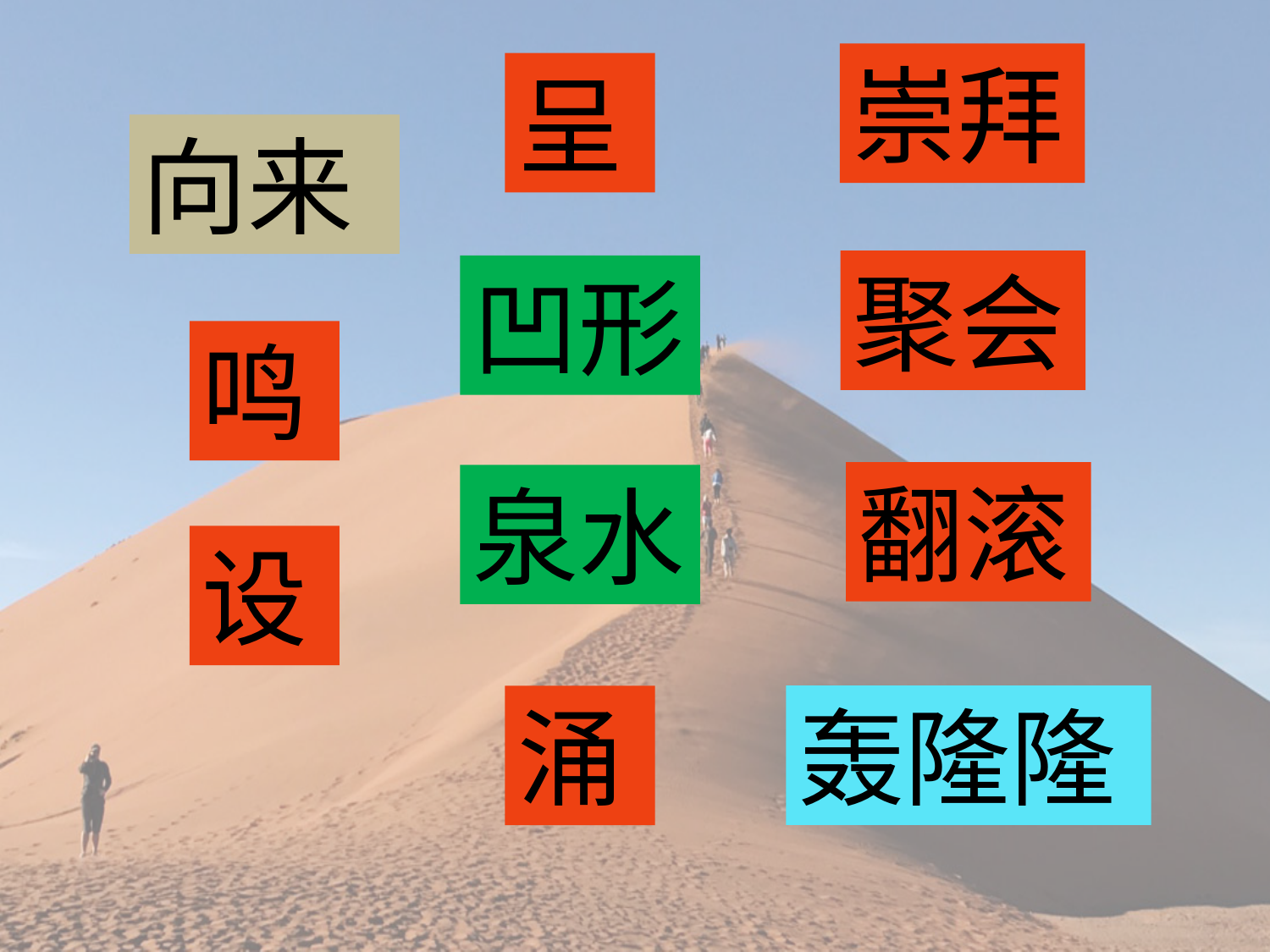

崇拜
呈
向来
聚会
凹形
鸣
翻滚
泉水
设
轰隆隆
涌